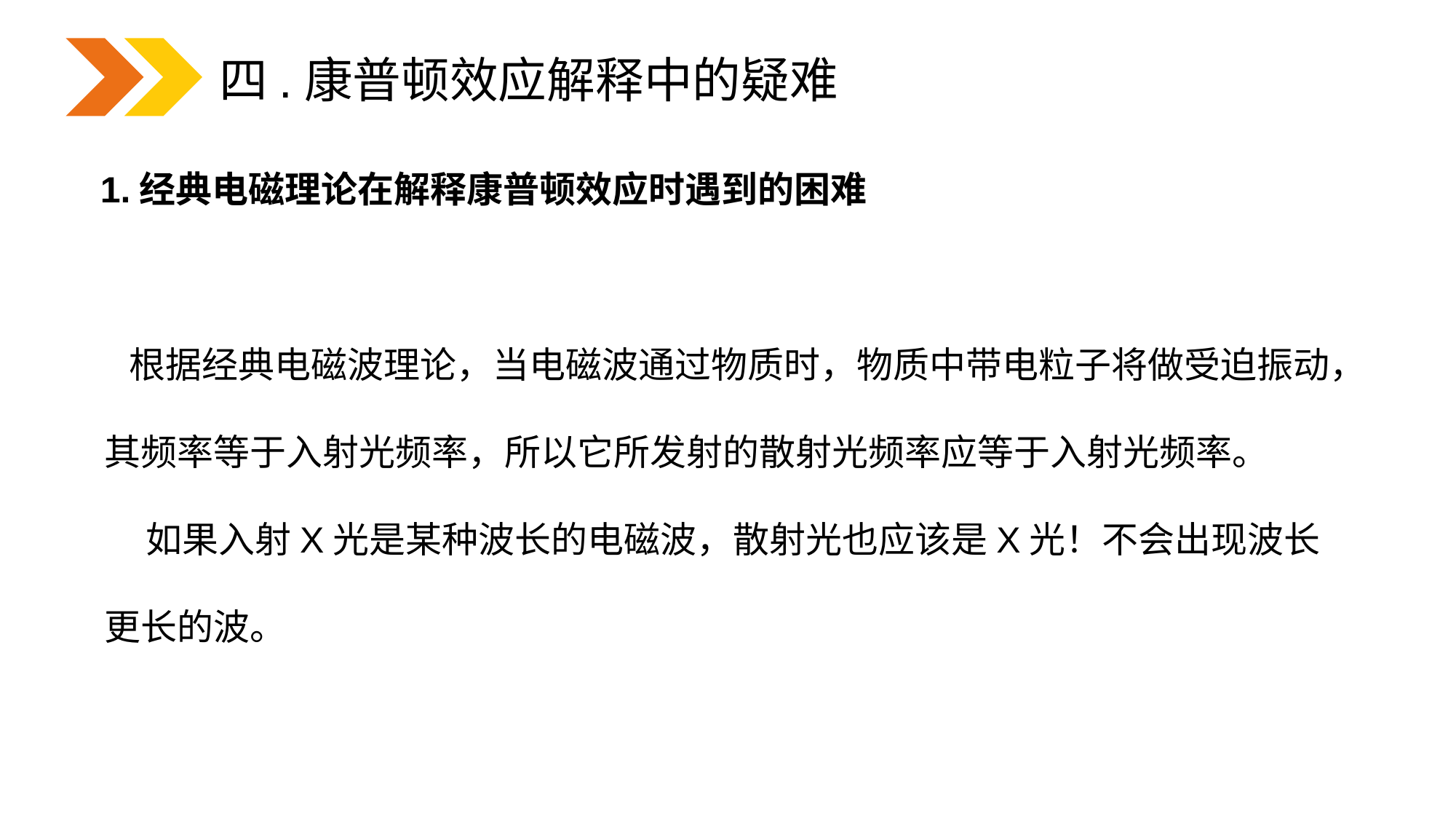

四.康普顿效应解释中的疑难
1.经典电磁理论在解释康普顿效应时遇到的困难
  根据经典电磁波理论，当电磁波通过物质时，物质中带电粒子将做受迫振动，其频率等于入射光频率，所以它所发射的散射光频率应等于入射光频率。
    如果入射X光是某种波长的电磁波，散射光也应该是X光！不会出现波长更长的波。